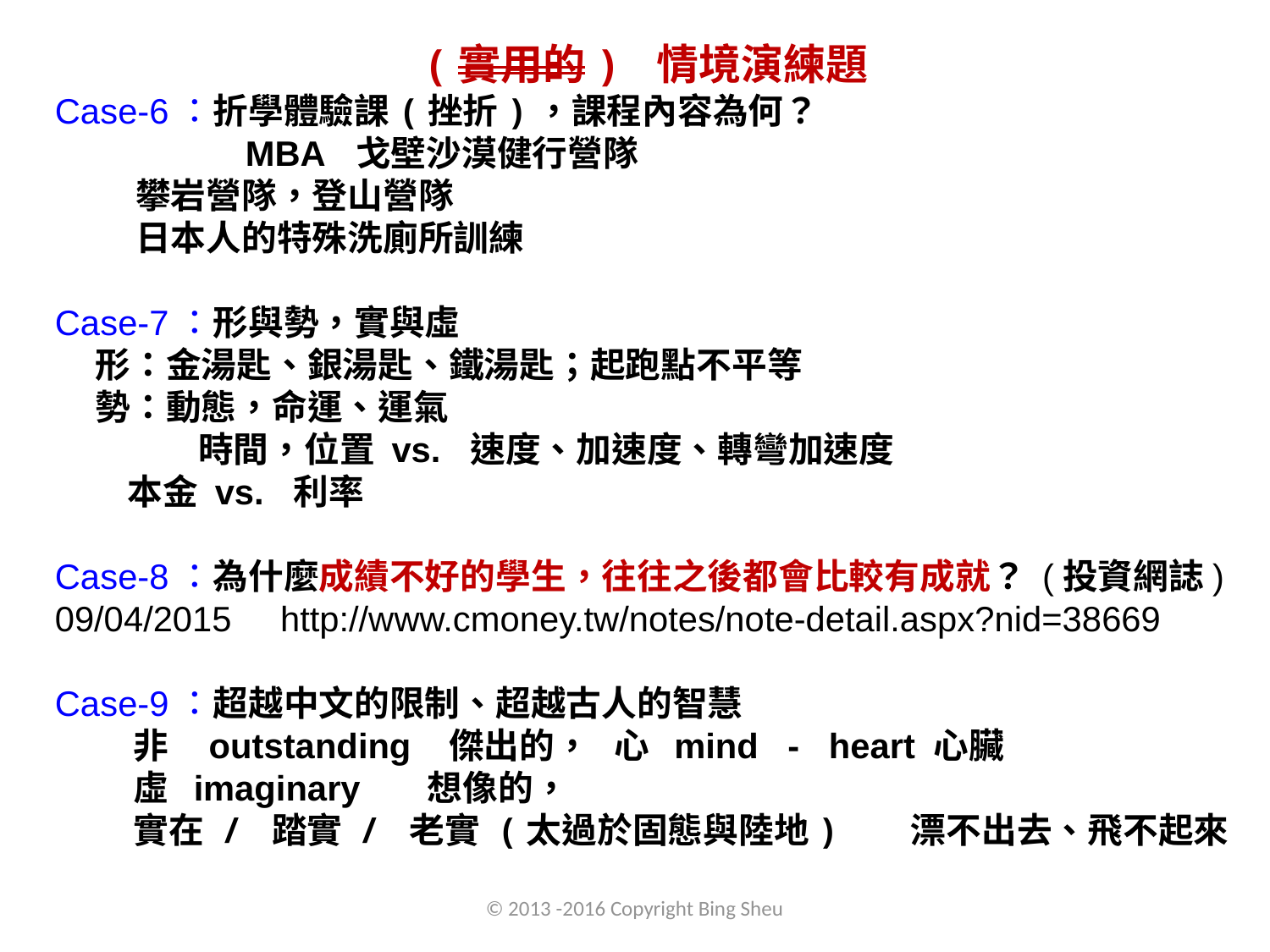

(實用的) 情境演練題
Case-6：折學體驗課(挫折)，課程內容為何？
         MBA 戈壁沙漠健行營隊
         攀岩營隊，登山營隊
         日本人的特殊洗廁所訓練

Case-7：形與勢，實與虛
    形：金湯匙、銀湯匙、鐵湯匙；起跑點不平等
    勢：動態，命運、運氣
	 時間，位置 vs. 速度、加速度、轉彎加速度
        本金 vs. 利率

Case-8：為什麼成績不好的學生，往往之後都會比較有成就？ (投資網誌)
09/04/2015     http://www.cmoney.tw/notes/note-detail.aspx?nid=38669

Case-9：超越中文的限制、超越古人的智慧
         非    outstanding   傑出的，   心  mind   -   heart 心臟
         虛  imaginary      想像的，
         實在 / 踏實 / 老實 (太過於固態與陸地)   漂不出去、飛不起來
© 2013 -2016 Copyright Bing Sheu